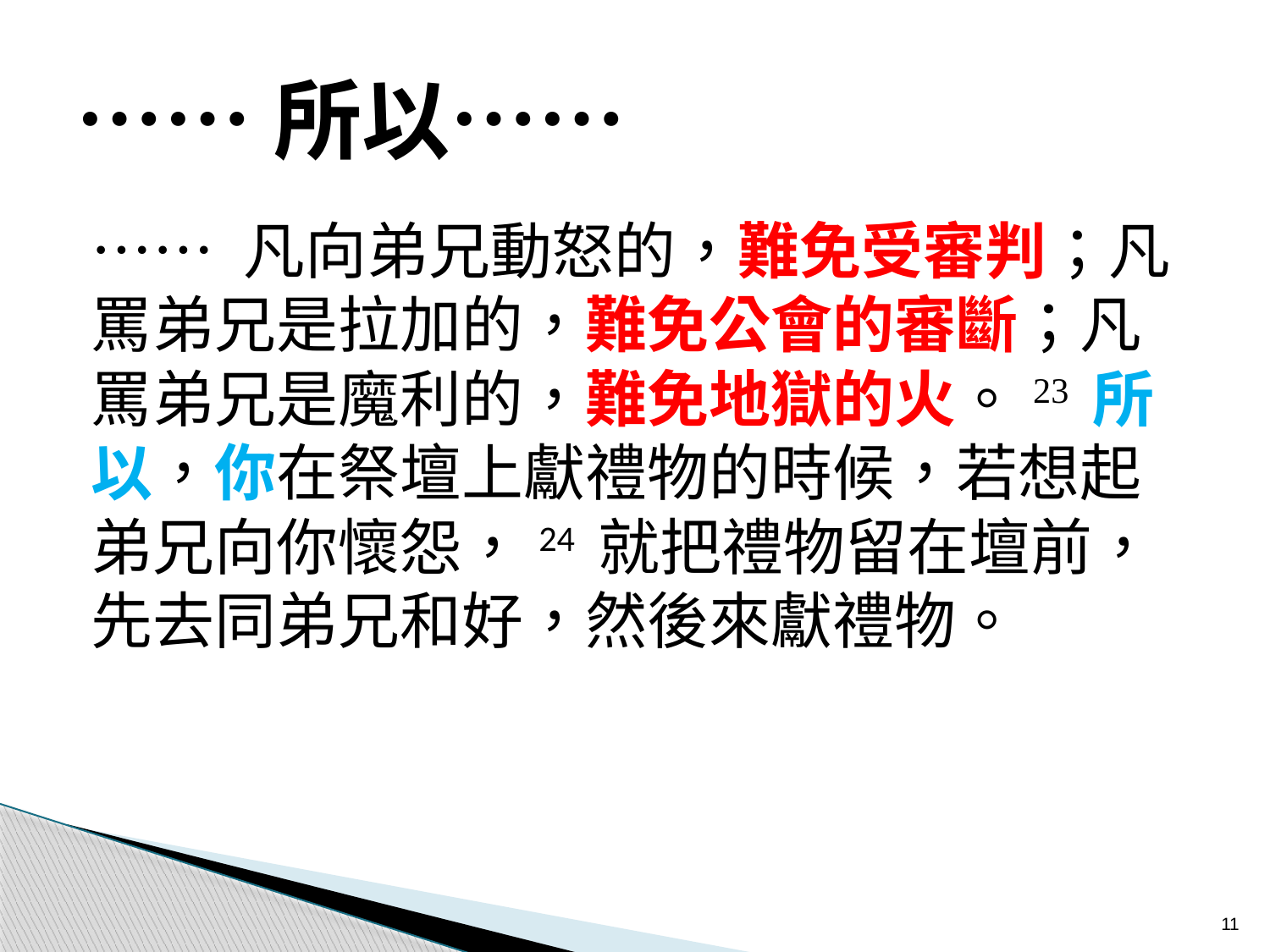

# ……所以……
…… 凡向弟兄動怒的，難免受審判；凡罵弟兄是拉加的，難免公會的審斷；凡罵弟兄是魔利的，難免地獄的火。23 所以，你在祭壇上獻禮物的時候，若想起弟兄向你懷怨，24 就把禮物留在壇前，先去同弟兄和好，然後來獻禮物。

11